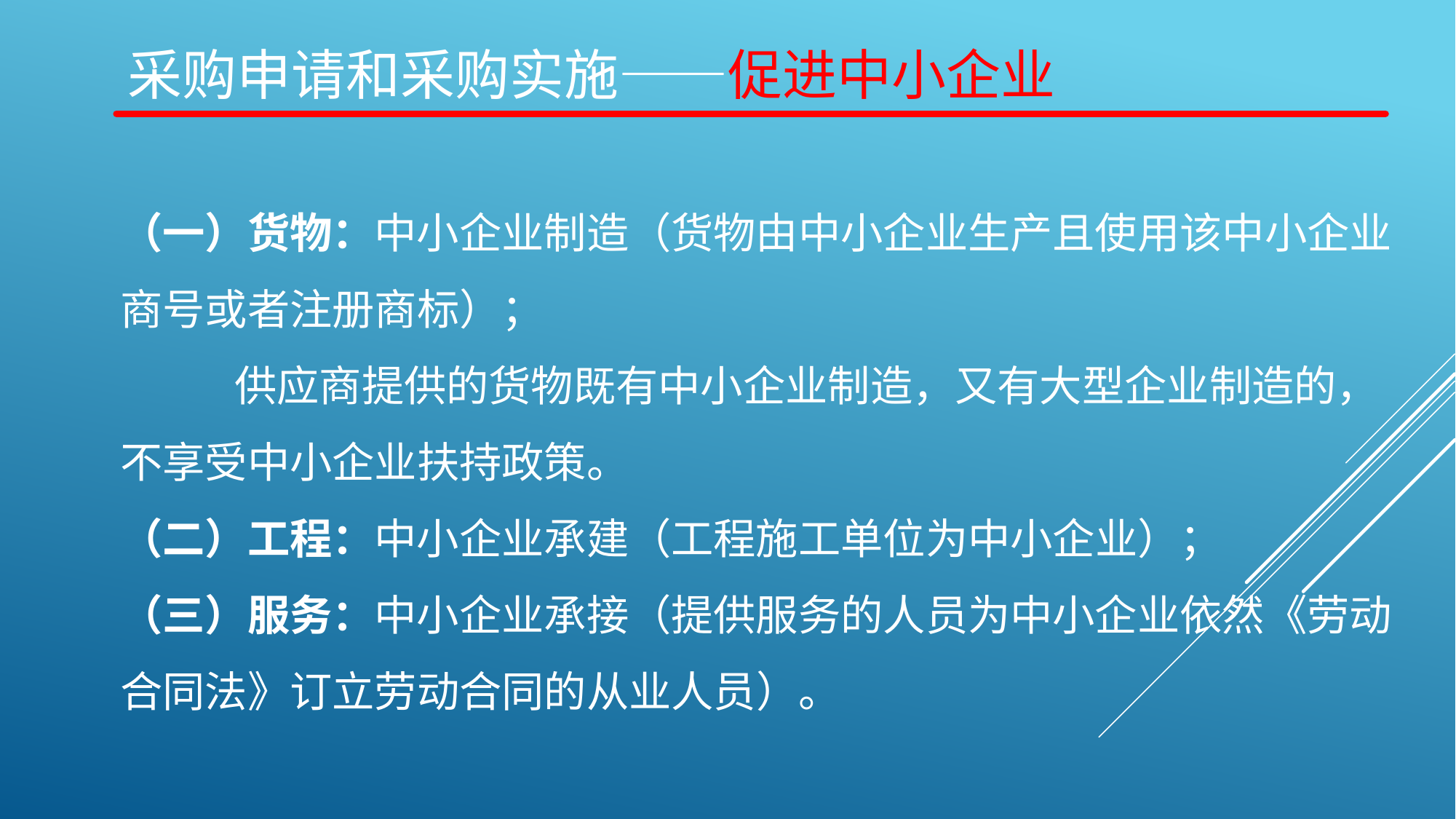

# 采购申请和采购实施——促进中小企业
（一）货物：中小企业制造（货物由中小企业生产且使用该中小企业商号或者注册商标）；
           供应商提供的货物既有中小企业制造，又有大型企业制造的，不享受中小企业扶持政策。
（二）工程：中小企业承建（工程施工单位为中小企业）；
（三）服务：中小企业承接（提供服务的人员为中小企业依然《劳动合同法》订立劳动合同的从业人员）。